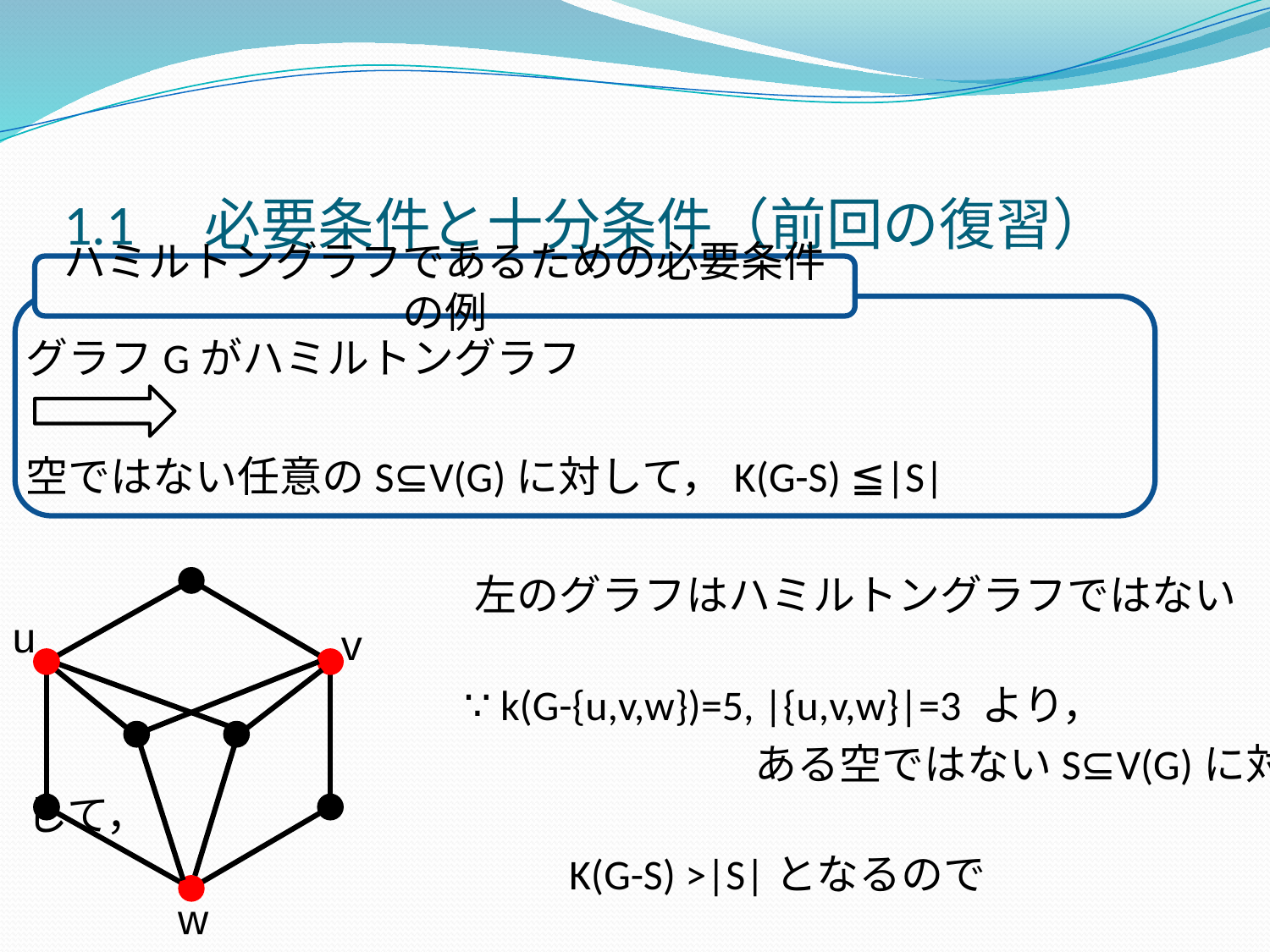

1.1　必要条件と十分条件（前回の復習）
ハミルトングラフであるための必要条件の例

グラフGがハミルトングラフ

空ではない任意のS⊆V(G)に対して，K(G-S) ≦|S|

                                              左のグラフはハミルトングラフではない
                                              ∵ k(G-{u,v,w})=5, |{u,v,w}|=3 より，
　　　　　　　　　　　　　　　 　　ある空ではないS⊆V(G)に対して，
                                              　　K(G-S) >|S|となるので

u
v

w